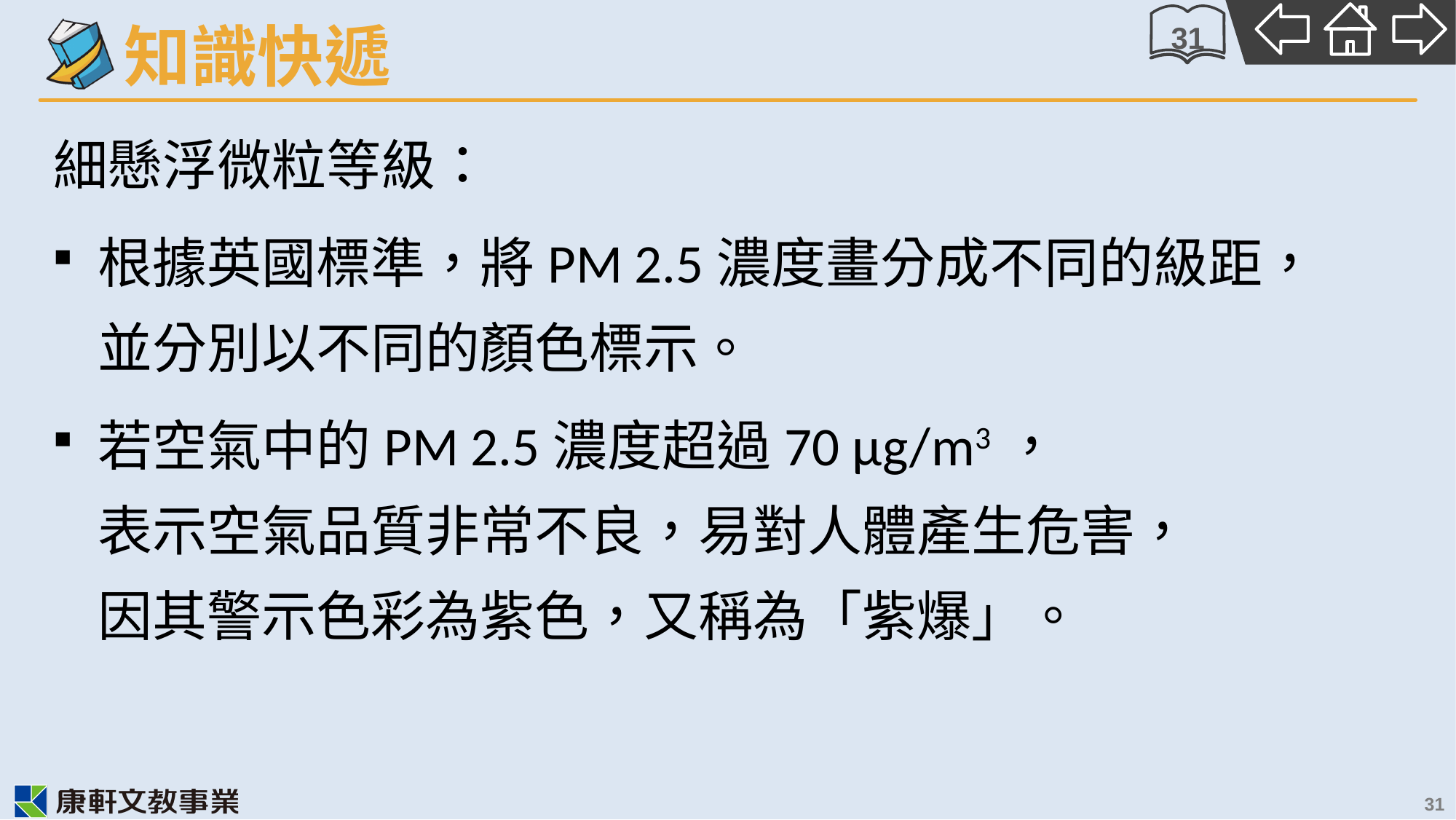

31
細懸浮微粒等級：
根據英國標準，將PM 2.5濃度畫分成不同的級距，
並分別以不同的顏色標示。
若空氣中的PM 2.5濃度超過70 μg/m3，
表示空氣品質非常不良，易對人體產生危害，
因其警示色彩為紫色，又稱為「紫爆」。
31